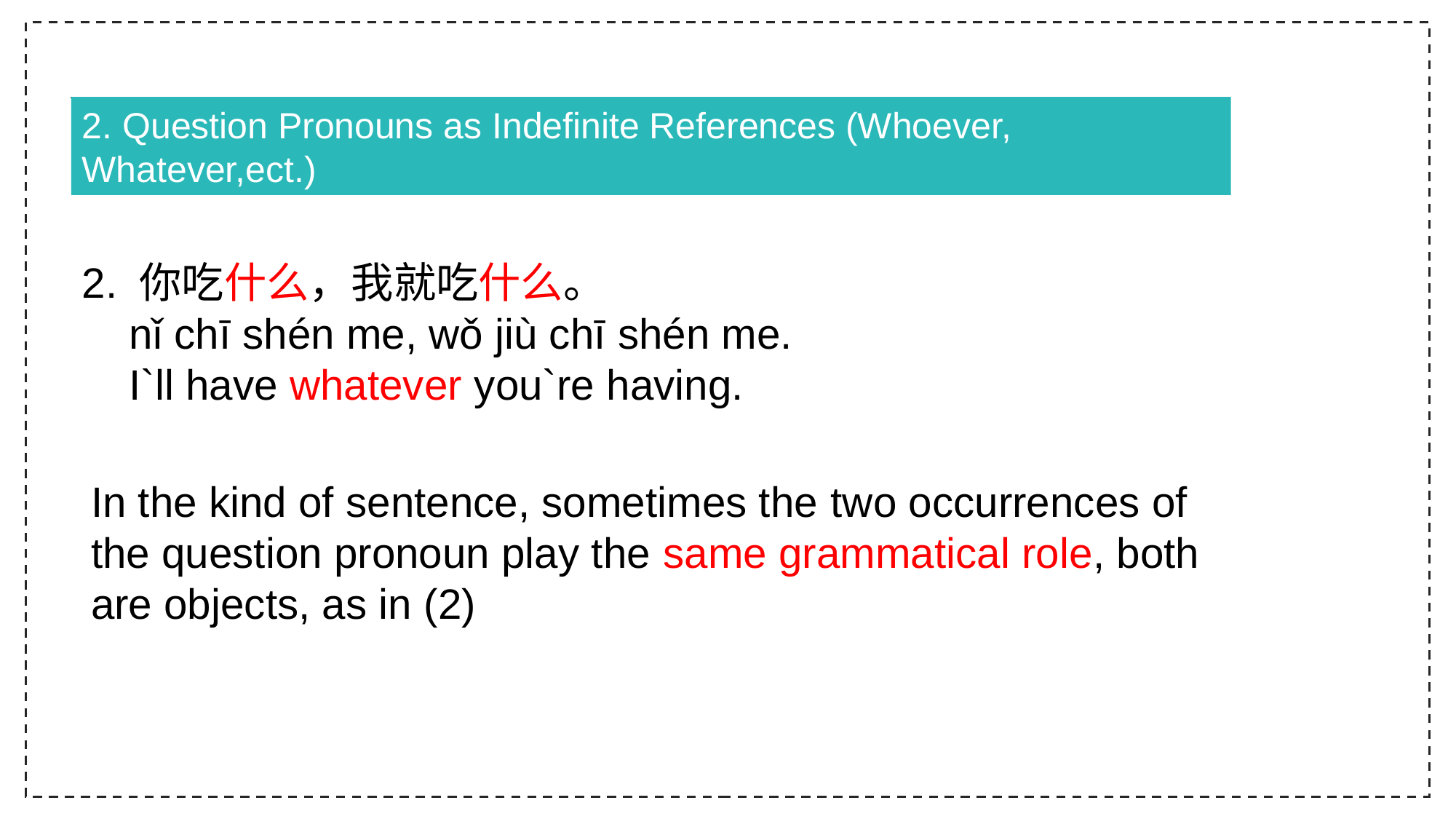

2. Question Pronouns as Indefinite References (Whoever, Whatever,ect.)
2. 你吃什么，我就吃什么。
    nǐ chī shén me, wǒ jiù chī shén me.
    I`ll have whatever you`re having.
In the kind of sentence, sometimes the two occurrences of the question pronoun play the same grammatical role, both are objects, as in (2)